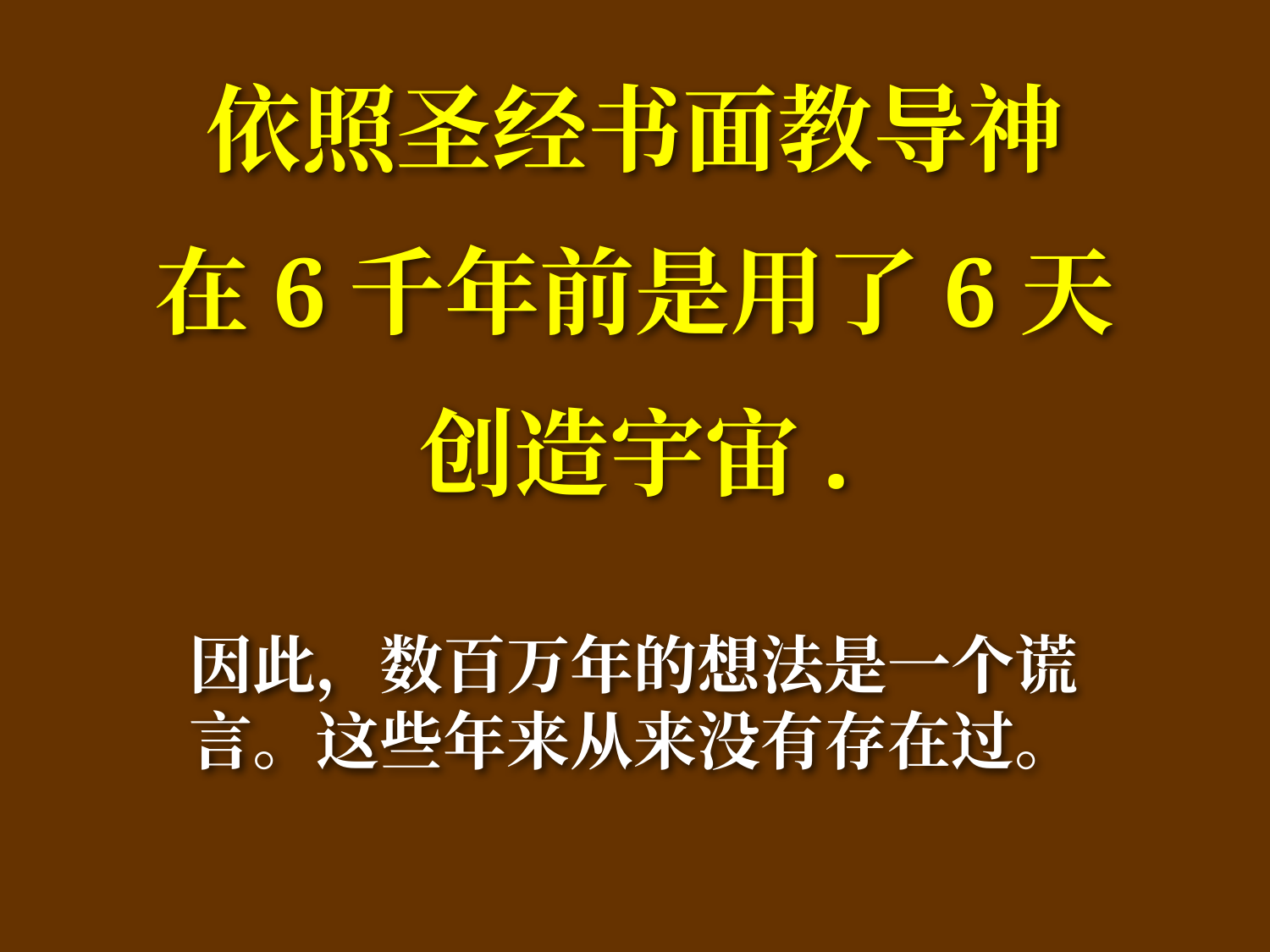

依照圣经书面教导神
在6千年前是用了6天
创造宇宙.
因此，数百万年的想法是一个谎言。这些年来从来没有存在过。